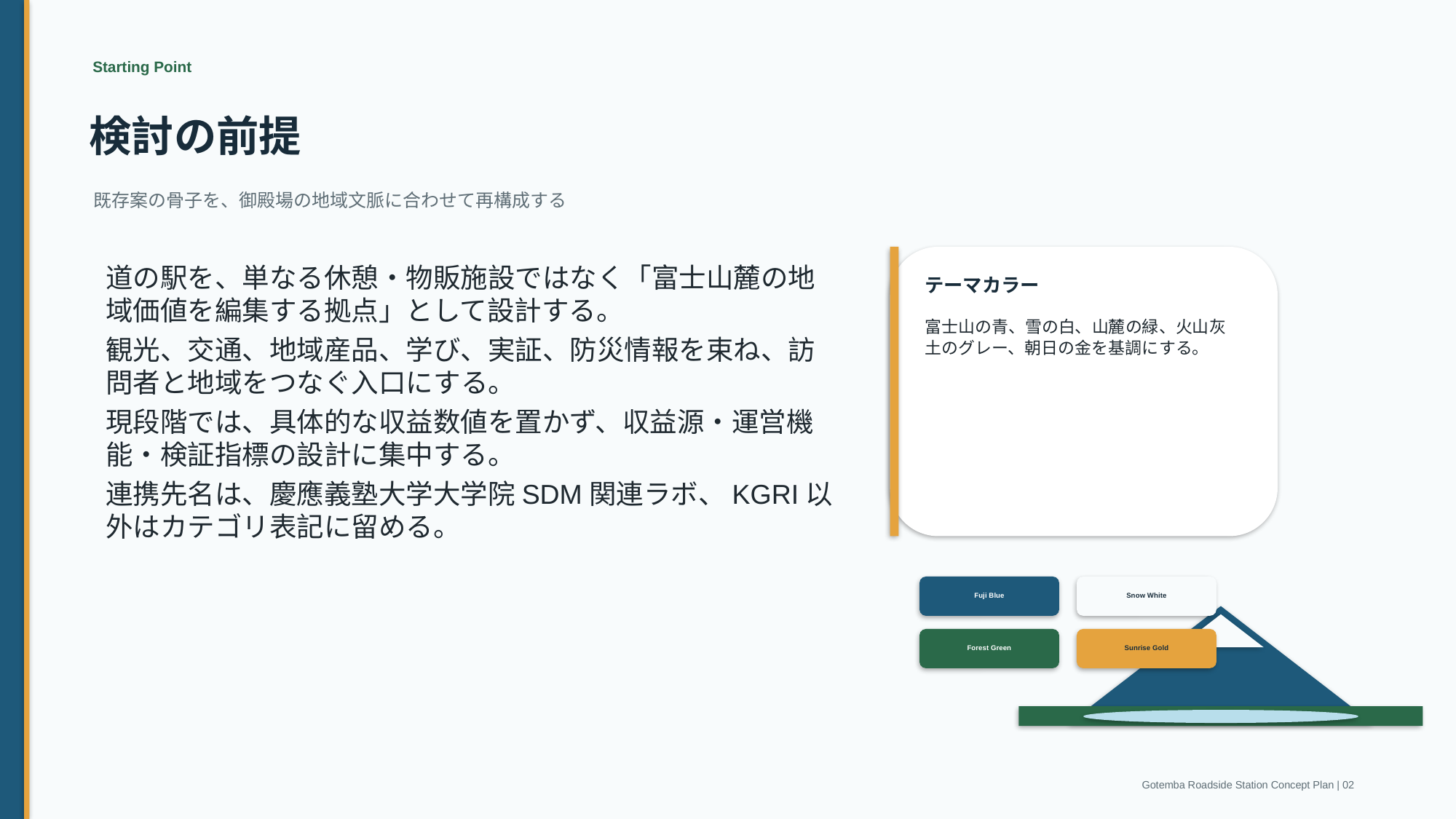

Starting Point
検討の前提
既存案の骨子を、御殿場の地域文脈に合わせて再構成する

道の駅を、単なる休憩・物販施設ではなく「富士山麓の地域価値を編集する拠点」として設計する。
観光、交通、地域産品、学び、実証、防災情報を束ね、訪問者と地域をつなぐ入口にする。
現段階では、具体的な収益数値を置かず、収益源・運営機能・検証指標の設計に集中する。
連携先名は、慶應義塾大学大学院SDM関連ラボ、KGRI以外はカテゴリ表記に留める。
テーマカラー
富士山の青、雪の白、山麓の緑、火山灰土のグレー、朝日の金を基調にする。

Fuji Blue
Snow White

Forest Green
Sunrise Gold

Gotemba Roadside Station Concept Plan | 02